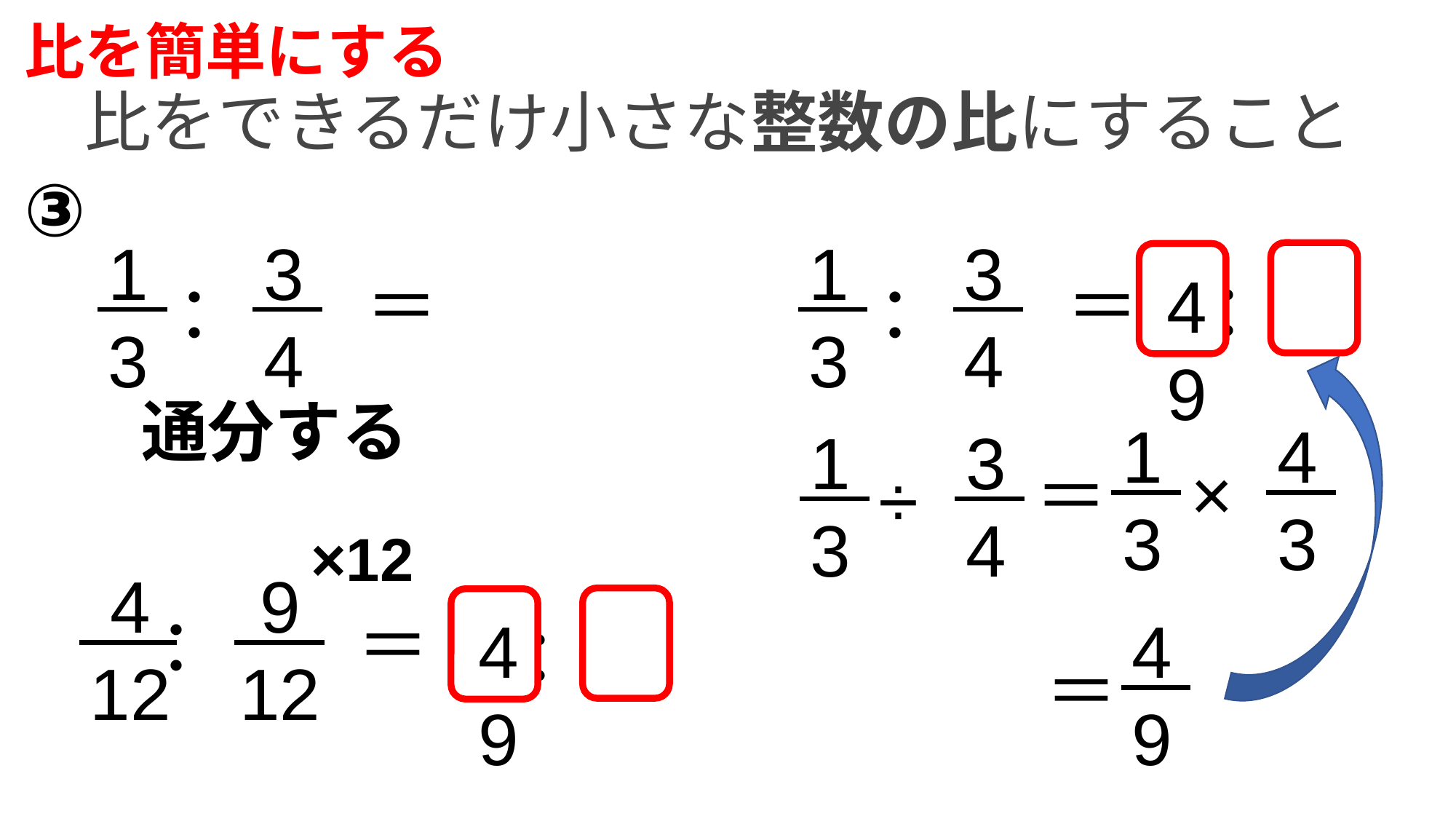

比を簡単にする
比をできるだけ小さな整数の比にすること
③
13
34
13
34

＝
＝
4　9
：
：
：

通分する
13
43
13
34
×
＝
÷
×12
 4
12
 9
12

：
＝
4　9
49
：
＝